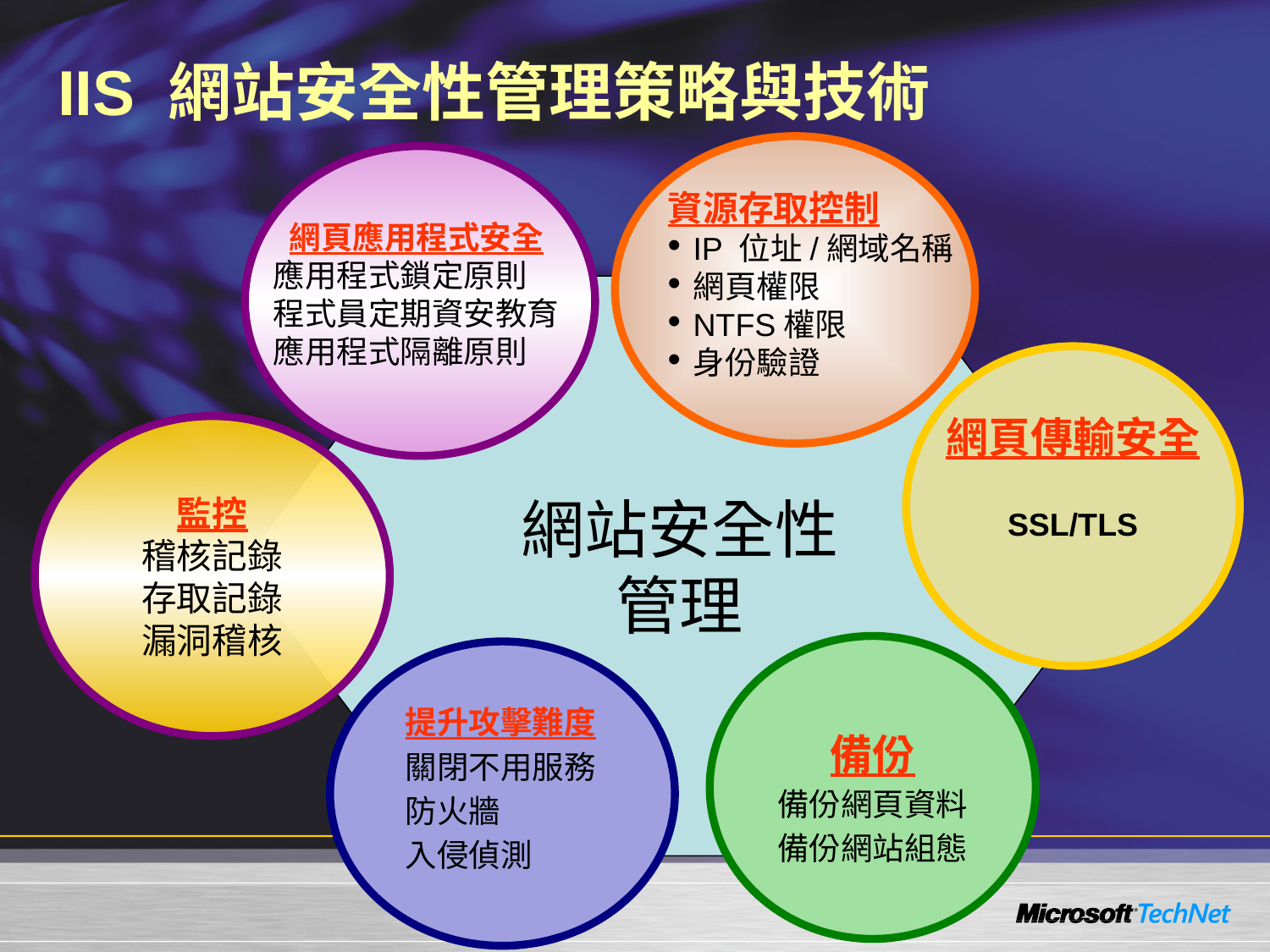

# IIS 網站安全性管理策略與技術
資源存取控制
IP 位址/網域名稱
網頁權限
NTFS權限
身份驗證
網頁應用程式安全
應用程式鎖定原則
程式員定期資安教育
應用程式隔離原則
網站安全性
管理
網頁傳輸安全

SSL/TLS

監控
稽核記錄
存取記錄
漏洞稽核
備份
備份網頁資料
備份網站組態
提升攻擊難度
關閉不用服務
防火牆
入侵偵測

- 7 -